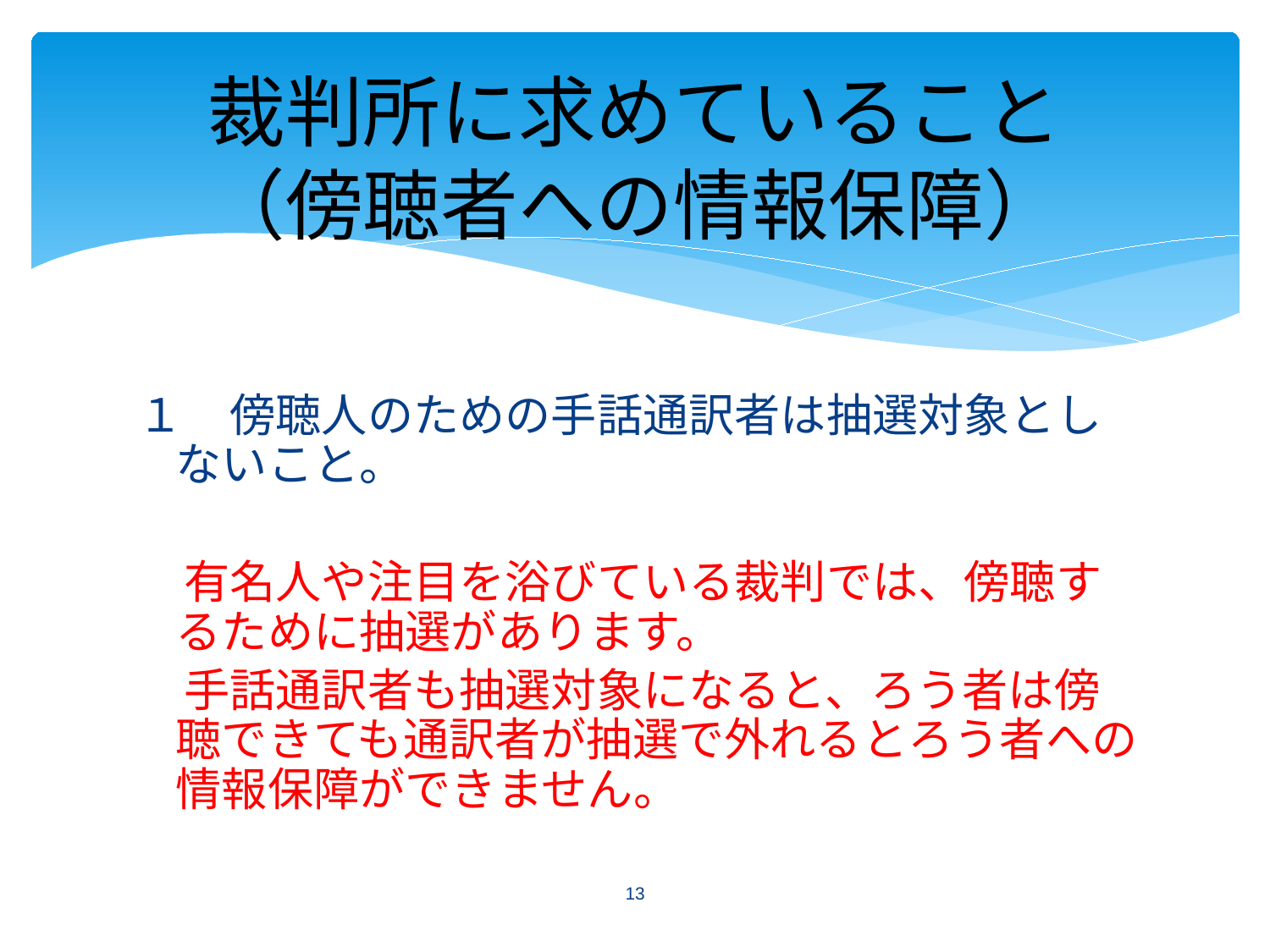

裁判所に求めていること
（傍聴者への情報保障）
１　傍聴人のための手話通訳者は抽選対象としないこと。

　有名人や注目を浴びている裁判では、傍聴するために抽選があります。
　手話通訳者も抽選対象になると、ろう者は傍聴できても通訳者が抽選で外れるとろう者への情報保障ができません。
13